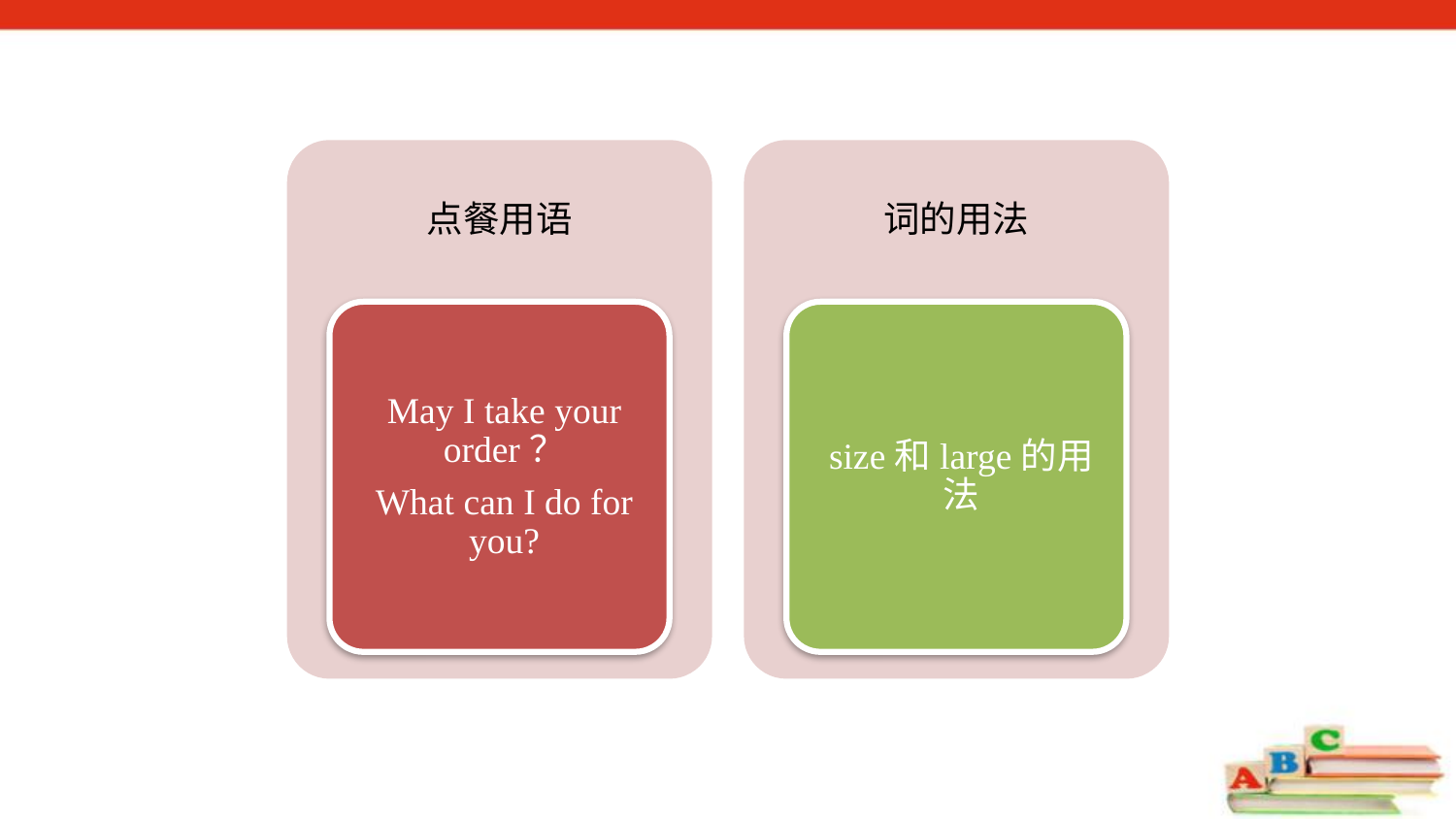

点餐用语
May I take your order？
What can I do for you?
词的用法
size和large的用法